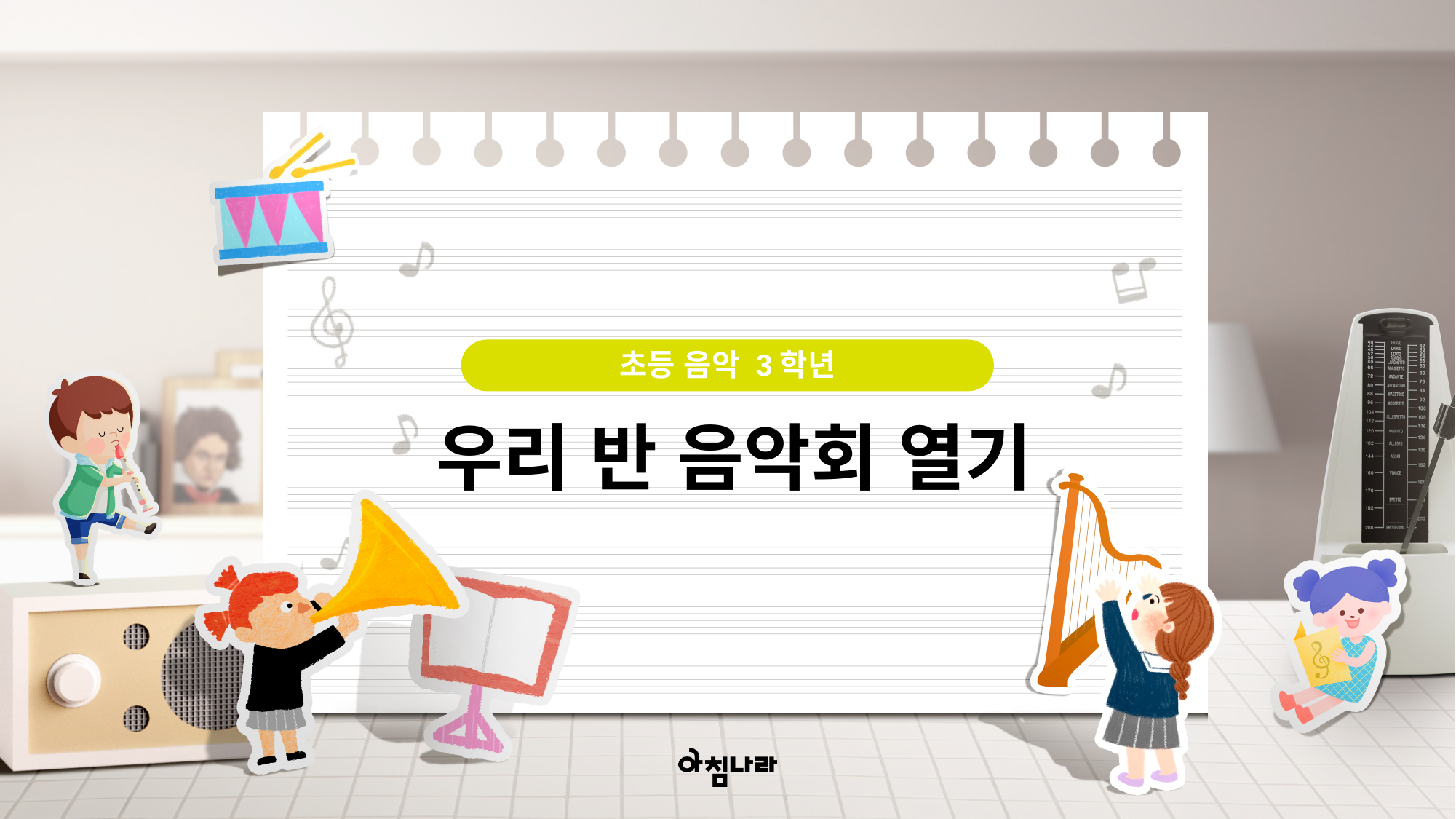

초등 음악 3학년
우리 반 음악회 열기